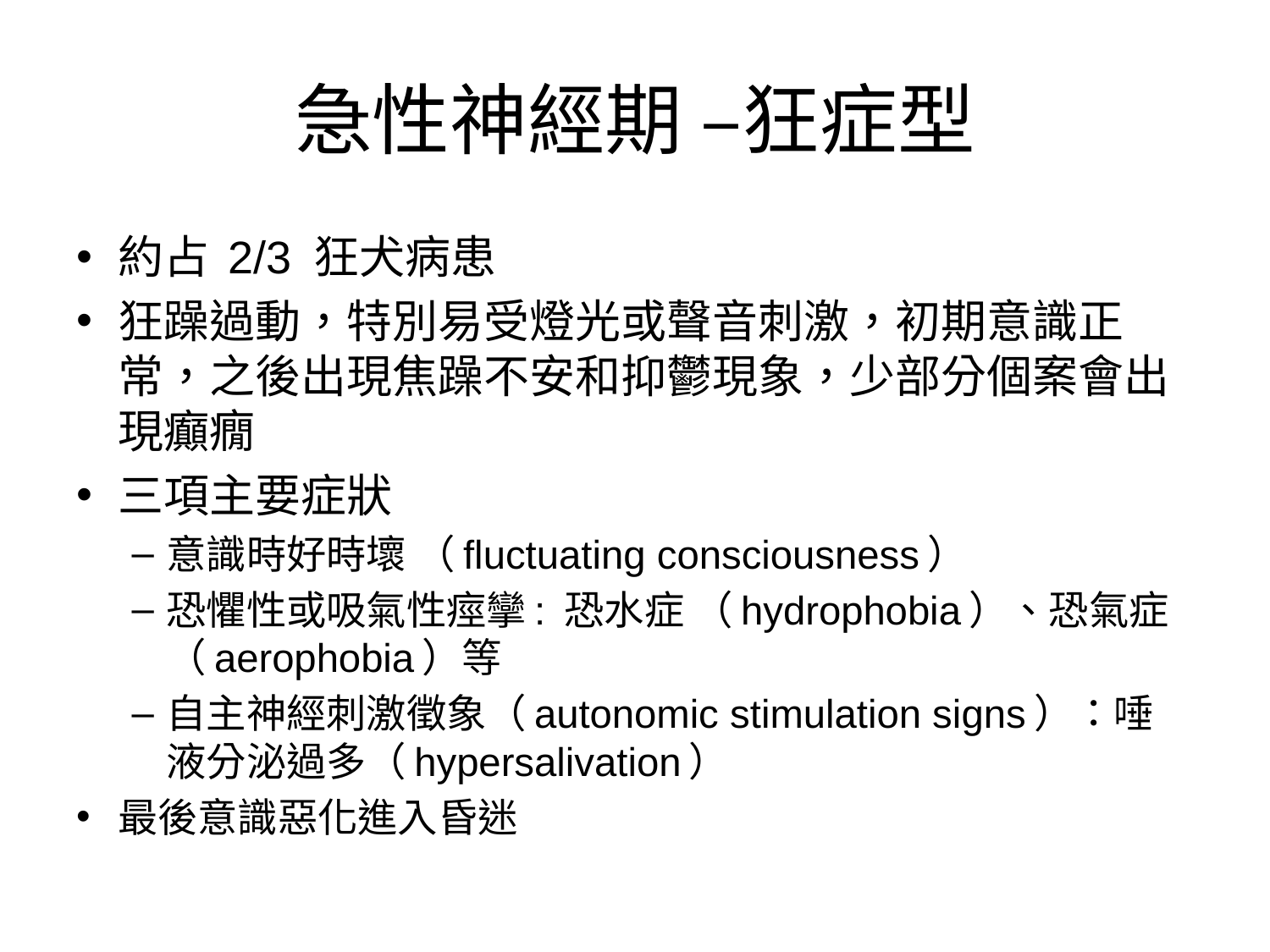

# 急性神經期 ‒狂症型
約占 2/3 狂犬病患
狂躁過動，特別易受燈光或聲音刺激，初期意識正常，之後出現焦躁不安和抑鬱現象，少部分個案會出現癲癇
三項主要症狀
意識時好時壞 （fluctuating consciousness）
恐懼性或吸氣性痙攣: 恐水症 （hydrophobia）、恐氣症（aerophobia）等
自主神經刺激徵象（autonomic stimulation signs）：唾液分泌過多（hypersalivation）
最後意識惡化進入昏迷